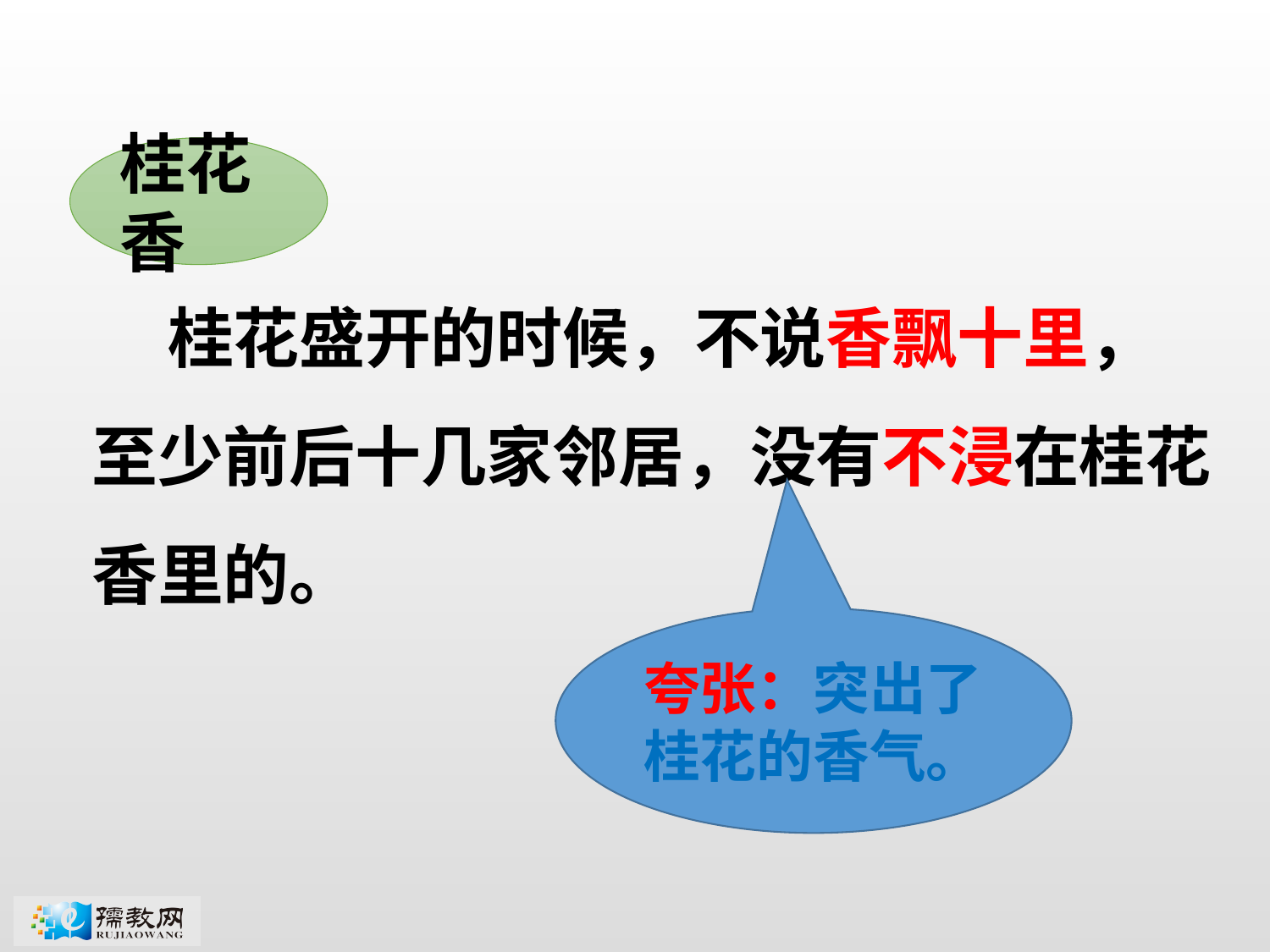

桂花香
    桂花盛开的时候，不说香飘十里，至少前后十几家邻居，没有不浸在桂花香里的。
夸张：突出了桂花的香气。